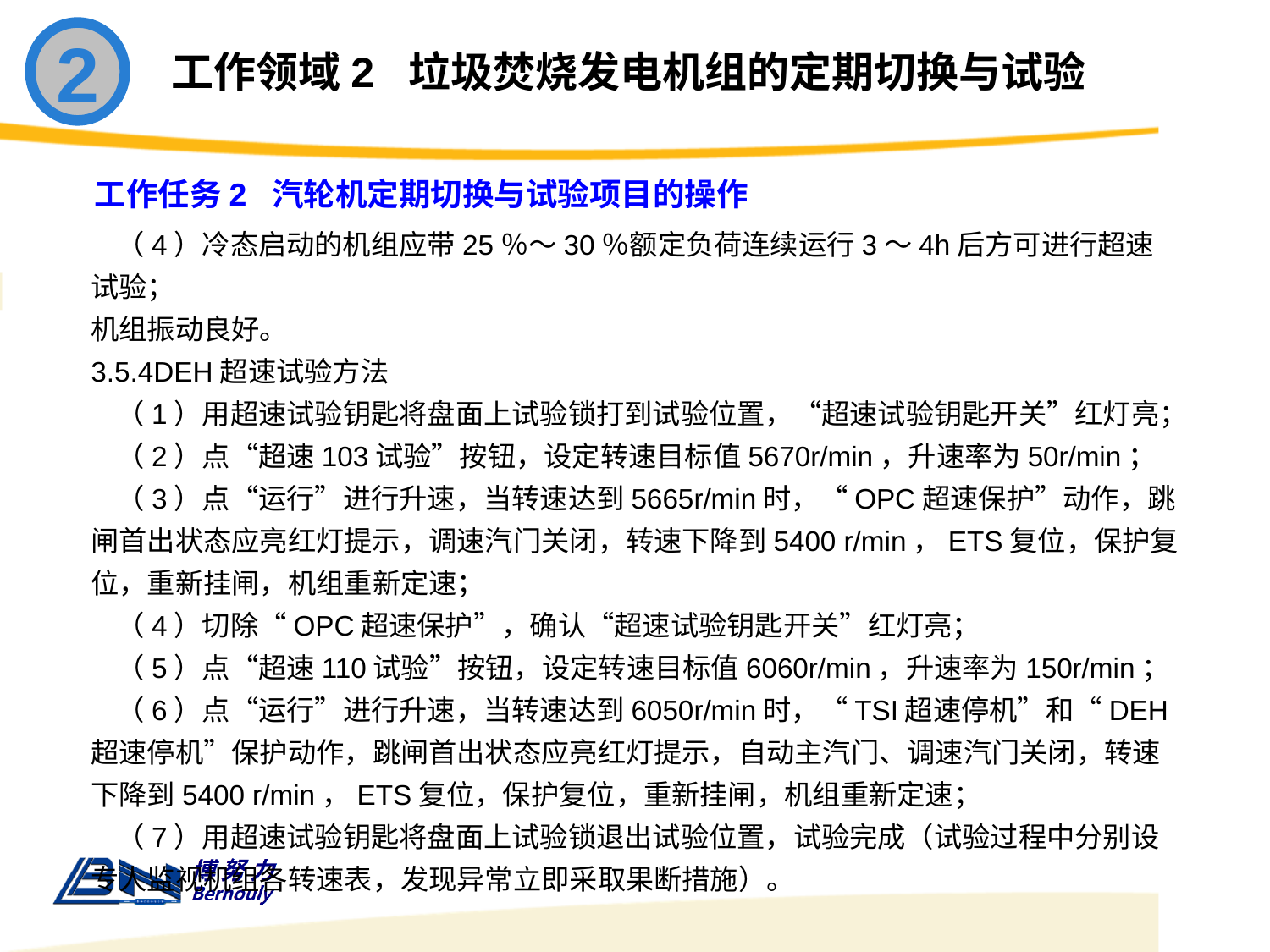

2
工作领域2  垃圾焚烧发电机组的定期切换与试验
工作任务2  汽轮机定期切换与试验项目的操作
   （4）冷态启动的机组应带25％～30％额定负荷连续运行3～4h后方可进行超速试验；
机组振动良好。
3.5.4DEH超速试验方法
   （1）用超速试验钥匙将盘面上试验锁打到试验位置，“超速试验钥匙开关”红灯亮；
   （2）点“超速103试验”按钮，设定转速目标值5670r/min，升速率为50r/min；
   （3）点“运行”进行升速，当转速达到5665r/min时，“OPC超速保护”动作，跳闸首出状态应亮红灯提示，调速汽门关闭，转速下降到5400 r/min，ETS复位，保护复位，重新挂闸，机组重新定速；
   （4）切除“OPC超速保护”，确认“超速试验钥匙开关”红灯亮；
   （5）点“超速110试验”按钮，设定转速目标值6060r/min，升速率为150r/min；
   （6）点“运行”进行升速，当转速达到6050r/min时，“TSI超速停机”和“DEH超速停机”保护动作，跳闸首出状态应亮红灯提示，自动主汽门、调速汽门关闭，转速下降到5400 r/min，ETS复位，保护复位，重新挂闸，机组重新定速；
   （7）用超速试验钥匙将盘面上试验锁退出试验位置，试验完成（试验过程中分别设专人监视机组各转速表，发现异常立即采取果断措施）。